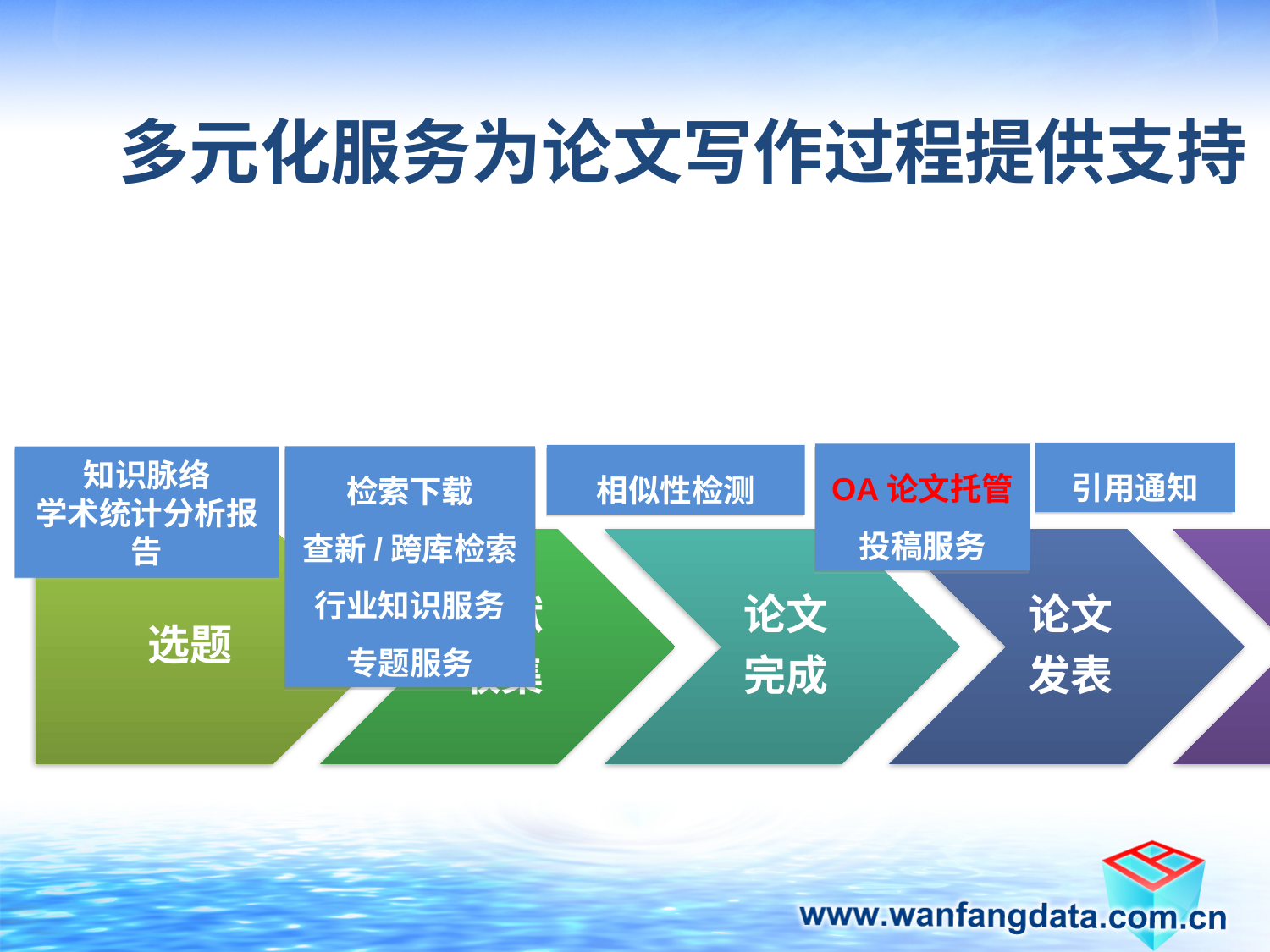

多元化服务为论文写作过程提供支持
选题
文献
收集
论文
完成
论文
发表
发表后
引用通知
OA论文托管
投稿服务
相似性检测
检索下载
查新/跨库检索
行业知识服务
专题服务
知识脉络
学术统计分析报告